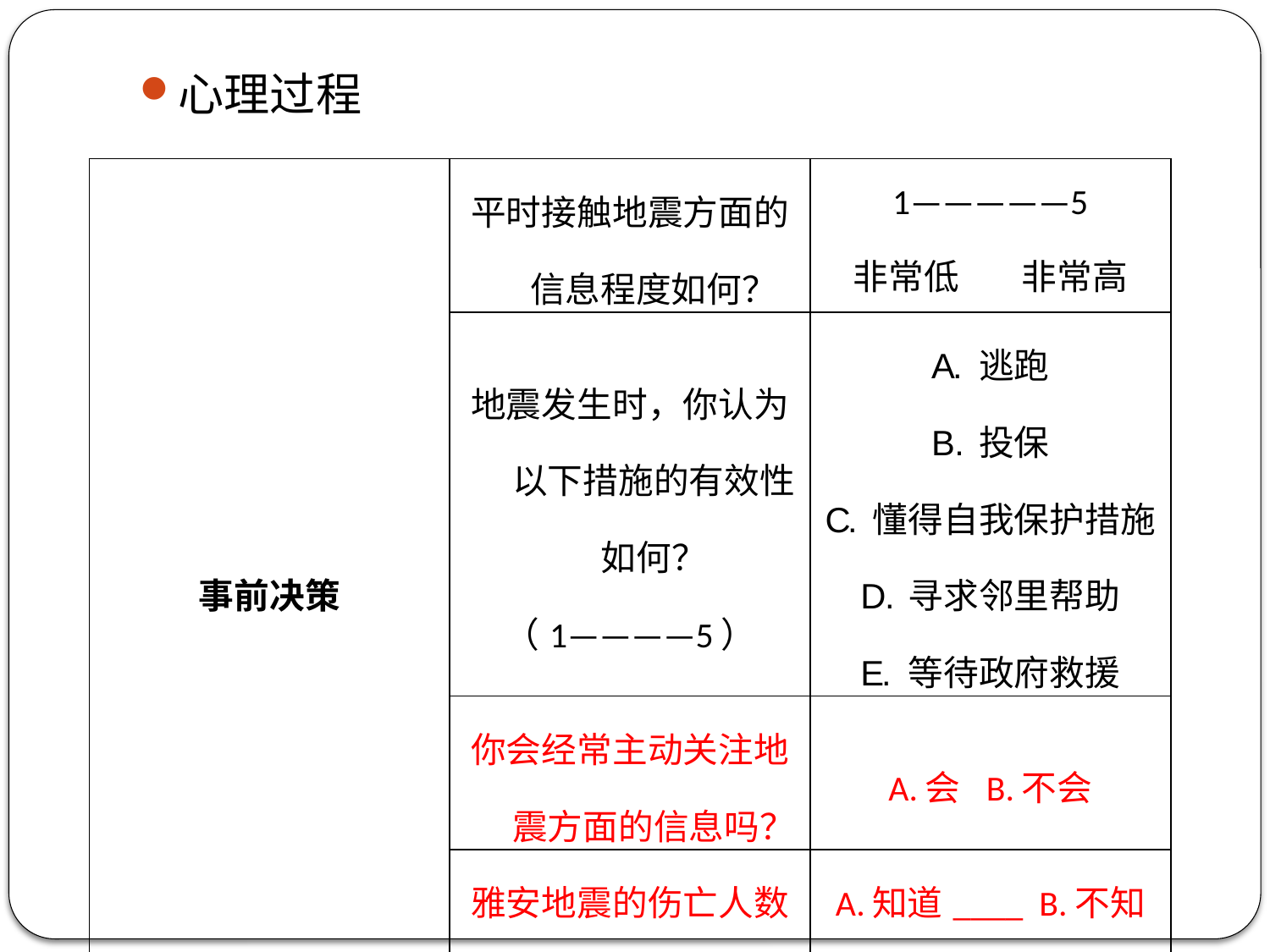

心理过程

| 事前决策 | 平时接触地震方面的信息程度如何？ | 1—————5 非常低 非常高 |
| --- | --- | --- |
|  | 地震发生时，你认为以下措施的有效性如何？ （1————5） | 逃跑 投保 懂得自我保护措施 寻求邻里帮助 等待政府救援 |
|  | 你会经常主动关注地震方面的信息吗？ | A.会 B.不会 |
|  | 雅安地震的伤亡人数你知道吗？ | A.知道\_\_\_\_ B.不知道 |